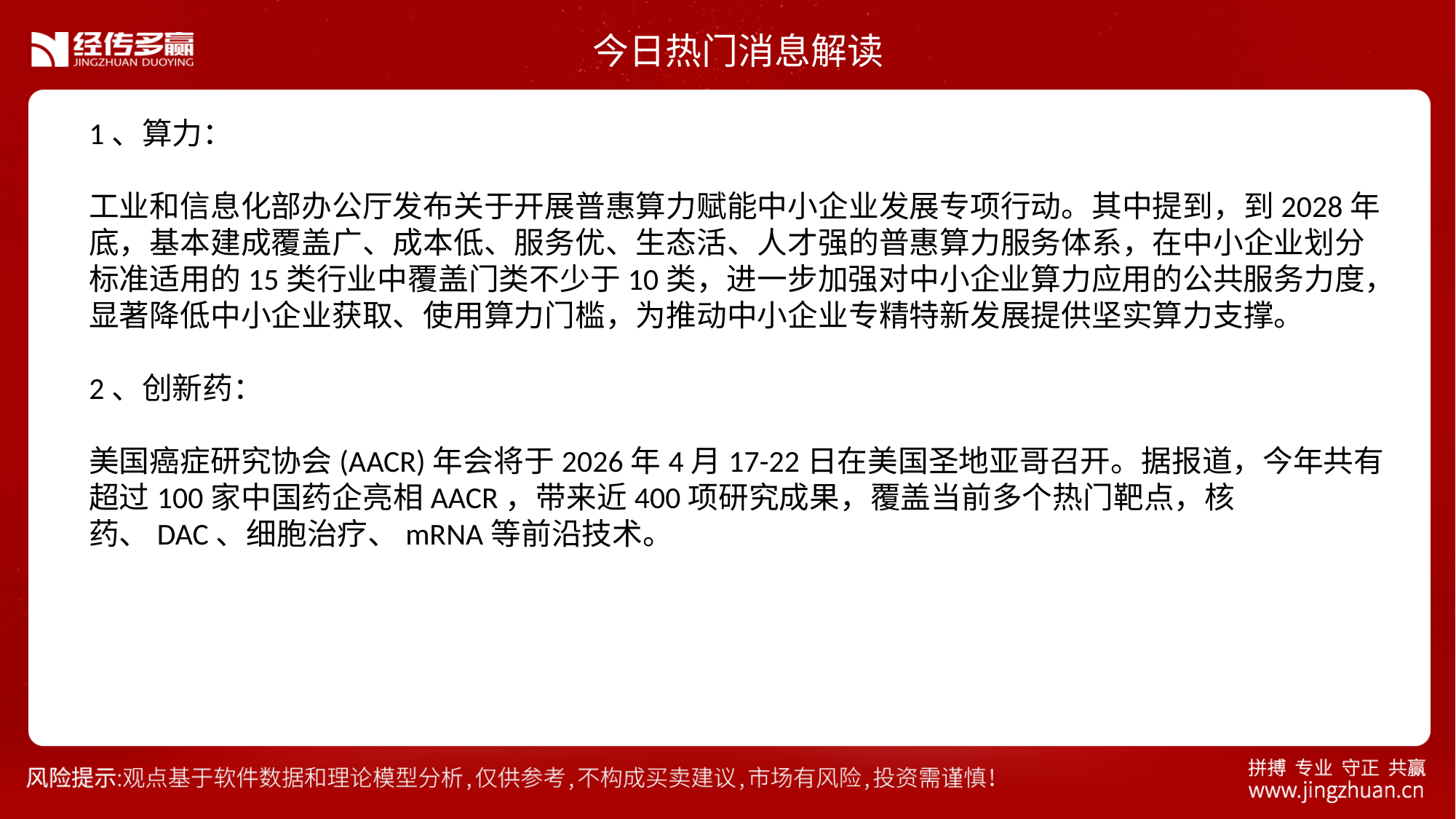

今日热门消息解读
1、算力：

工业和信息化部办公厅发布关于开展普惠算力赋能中小企业发展专项行动。其中提到，到2028年底，基本建成覆盖广、成本低、服务优、生态活、人才强的普惠算力服务体系，在中小企业划分标准适用的15类行业中覆盖门类不少于10类，进一步加强对中小企业算力应用的公共服务力度，显著降低中小企业获取、使用算力门槛，为推动中小企业专精特新发展提供坚实算力支撑。

2、创新药：

美国癌症研究协会(AACR)年会将于2026年4月17-22日在美国圣地亚哥召开。据报道，今年共有超过100家中国药企亮相AACR，带来近400项研究成果，覆盖当前多个热门靶点，核药、DAC、细胞治疗、mRNA等前沿技术。